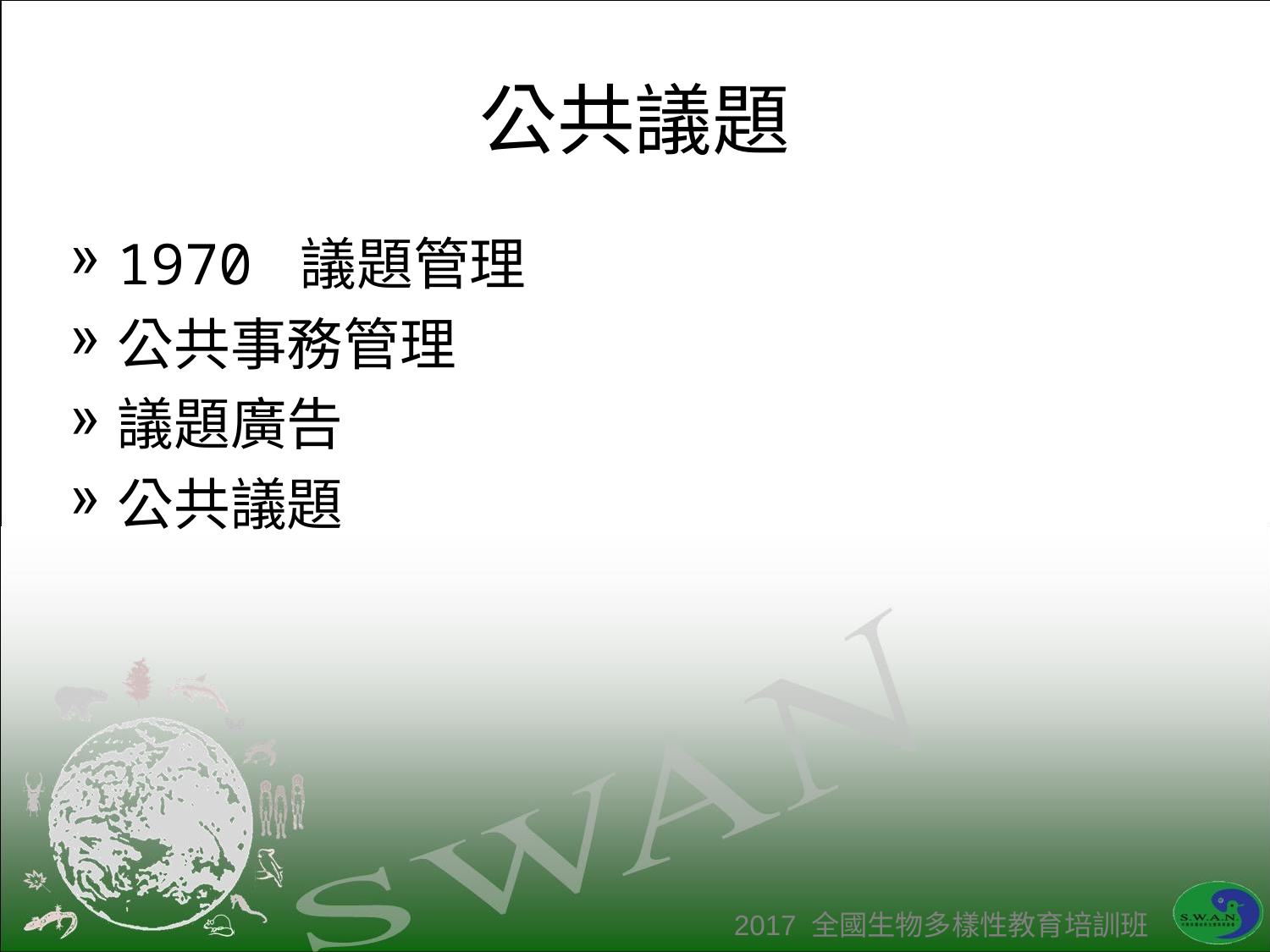

# 公共議題
1970 議題管理
公共事務管理
議題廣告
公共議題